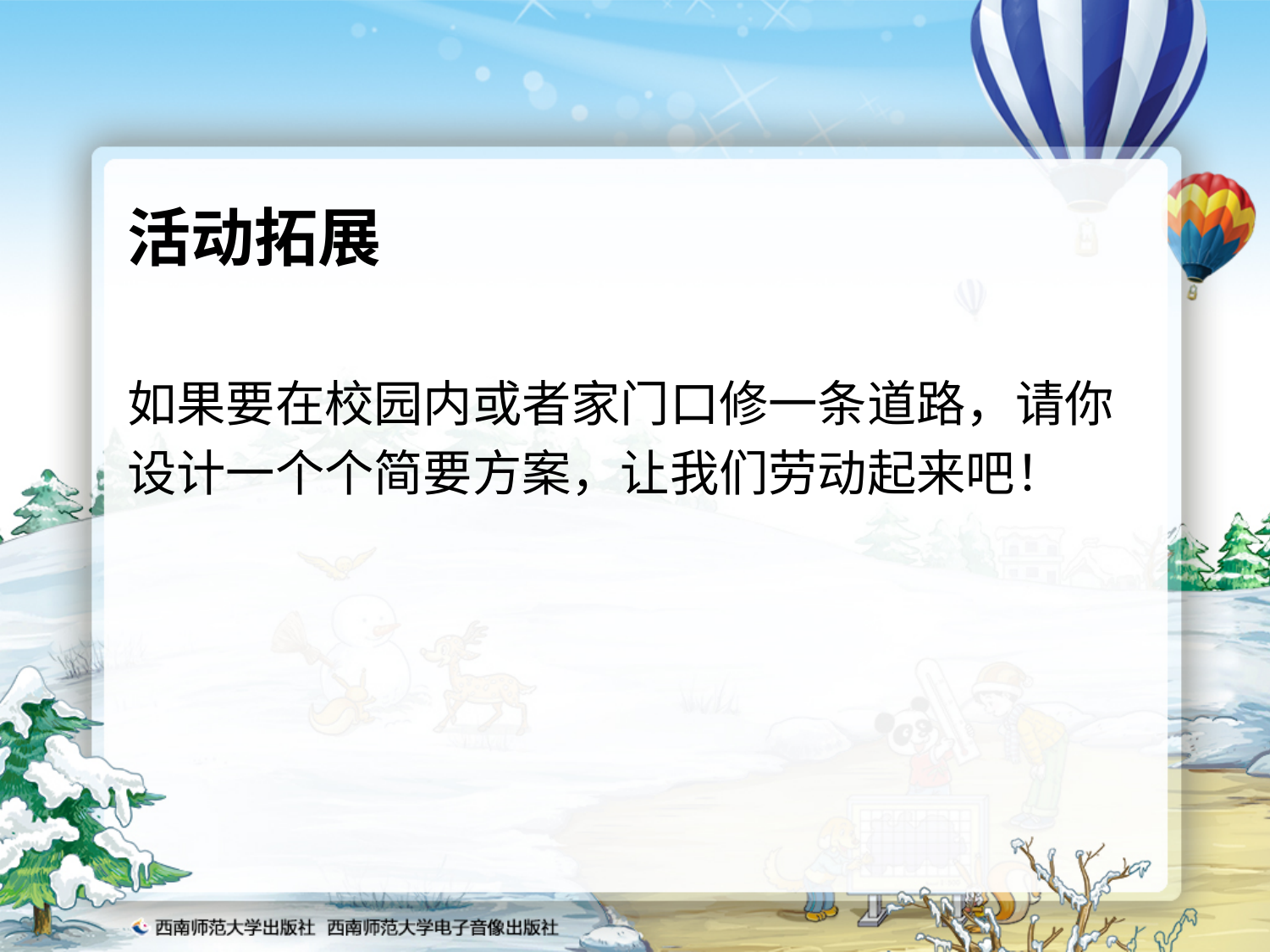

#
活动拓展

如果要在校园内或者家门口修一条道路，请你
设计一个个简要方案，让我们劳动起来吧！